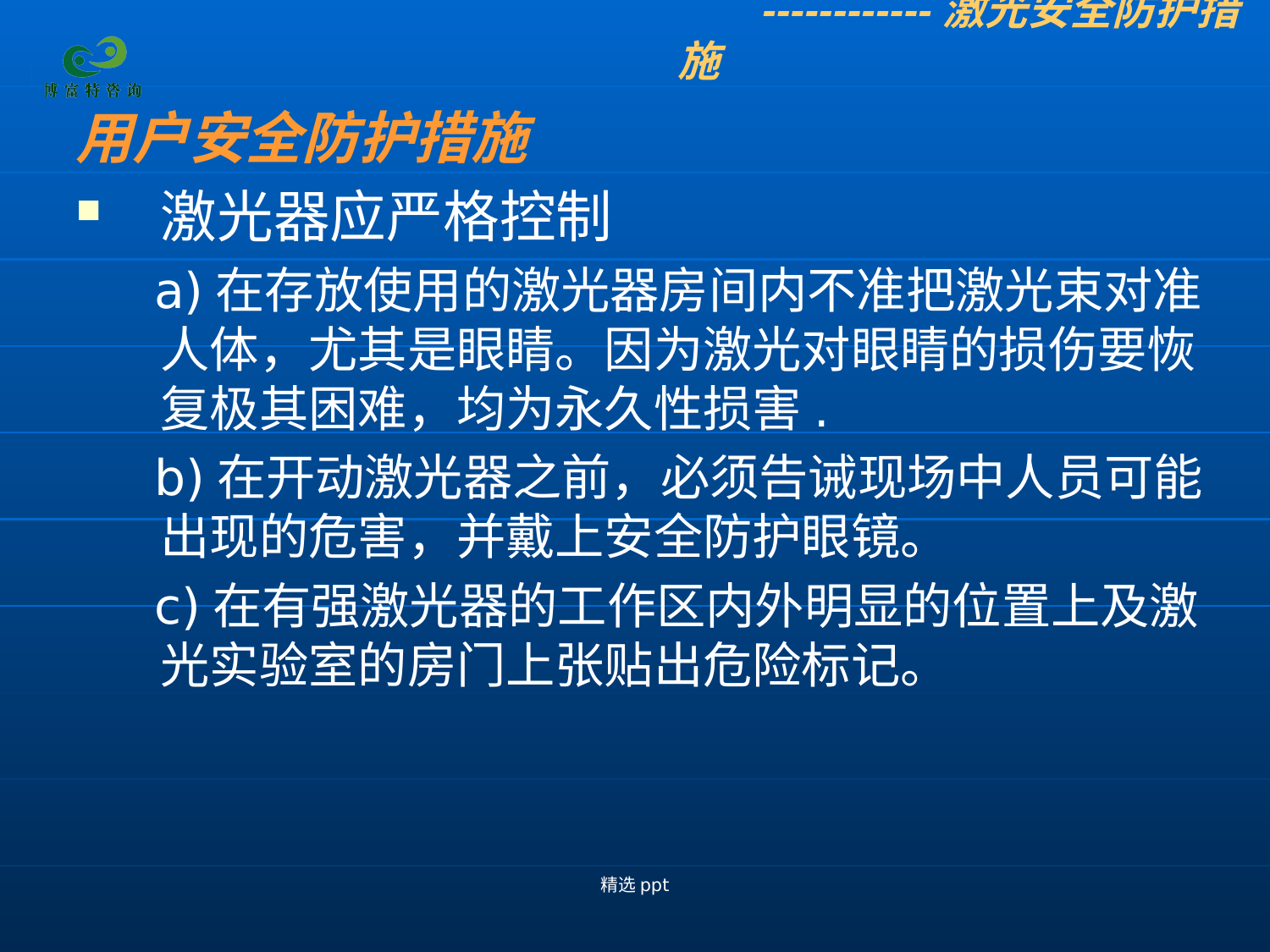

------------激光安全防护措施
用户安全防护措施
激光器应严格控制
     a)在存放使用的激光器房间内不准把激光束对准人体，尤其是眼睛。因为激光对眼睛的损伤要恢复极其困难，均为永久性损害.
     b)在开动激光器之前，必须告诫现场中人员可能出现的危害，并戴上安全防护眼镜。
     c)在有强激光器的工作区内外明显的位置上及激光实验室的房门上张贴出危险标记。
30
精选ppt